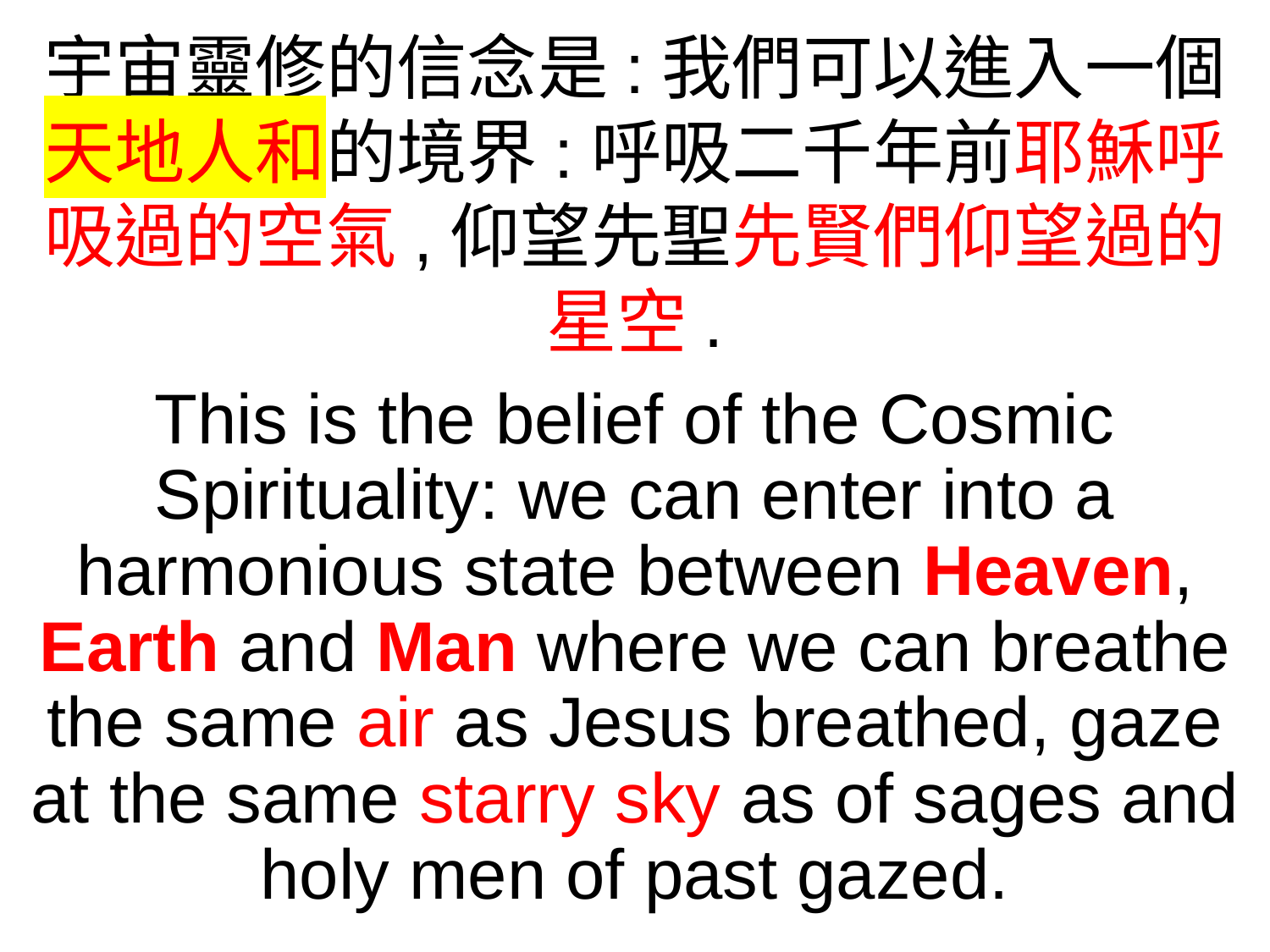

宇宙靈修的信念是:我們可以進入一個
天地人和的境界:呼吸二千年前耶穌呼吸過的空氣,仰望先聖先賢們仰望過的星空.
This is the belief of the Cosmic Spirituality: we can enter into a harmonious state between Heaven, Earth and Man where we can breathe the same air as Jesus breathed, gaze at the same starry sky as of sages and holy men of past gazed.